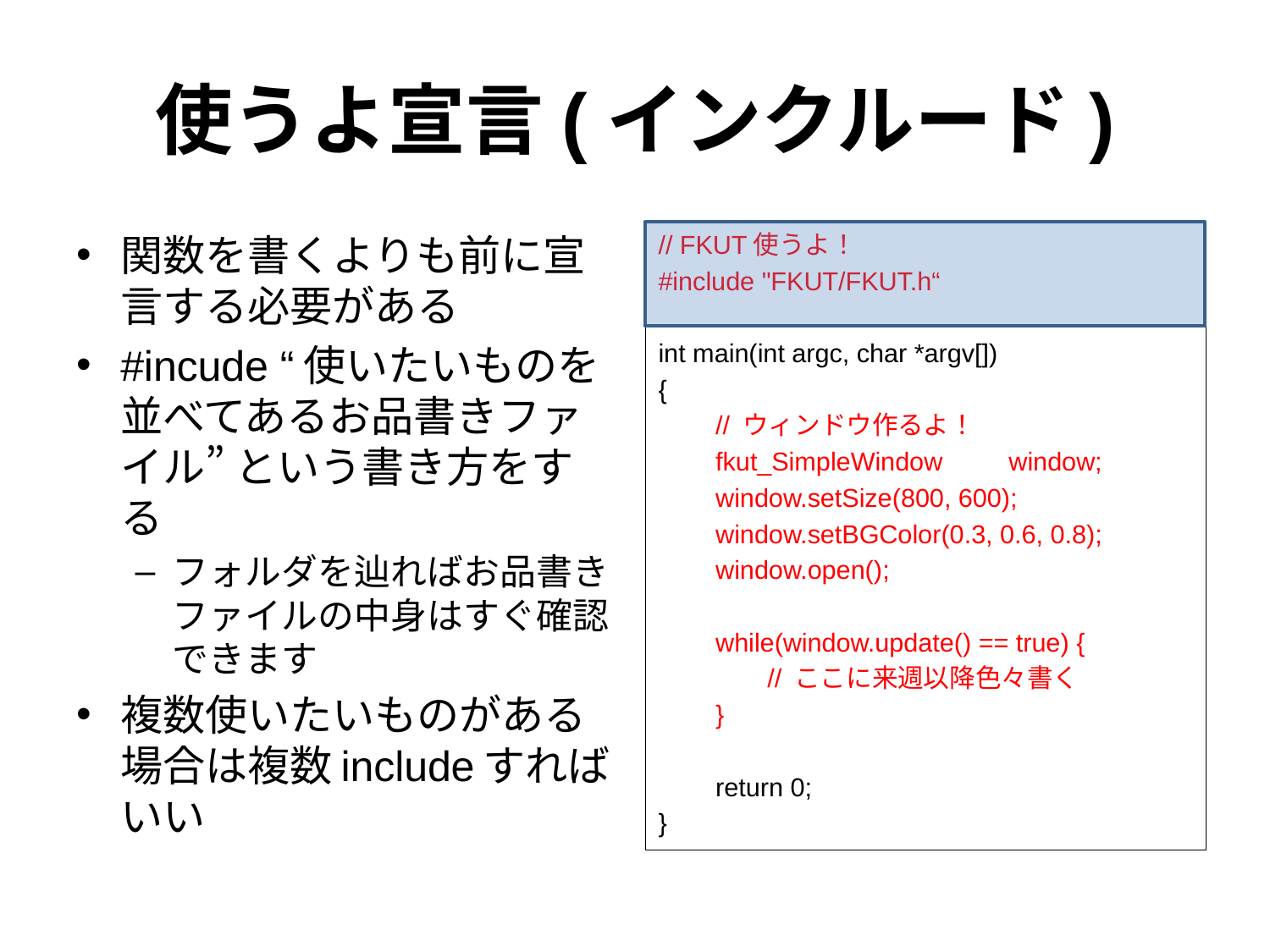

# 使うよ宣言(インクルード)

関数を書くよりも前に宣言する必要がある
#incude “使いたいものを並べてあるお品書きファイル” という書き方をする
フォルダを辿ればお品書きファイルの中身はすぐ確認できます
複数使いたいものがある場合は複数includeすればいい

// FKUT使うよ！
#include "FKUT/FKUT.h“

int main(int argc, char *argv[])
{
　　// ウィンドウ作るよ！
　　fkut_SimpleWindow	window;
　　window.setSize(800, 600);
　　window.setBGColor(0.3, 0.6, 0.8);
　　window.open();

　　while(window.update() == true) {
　　　　// ここに来週以降色々書く
　　}

　　return 0;
}